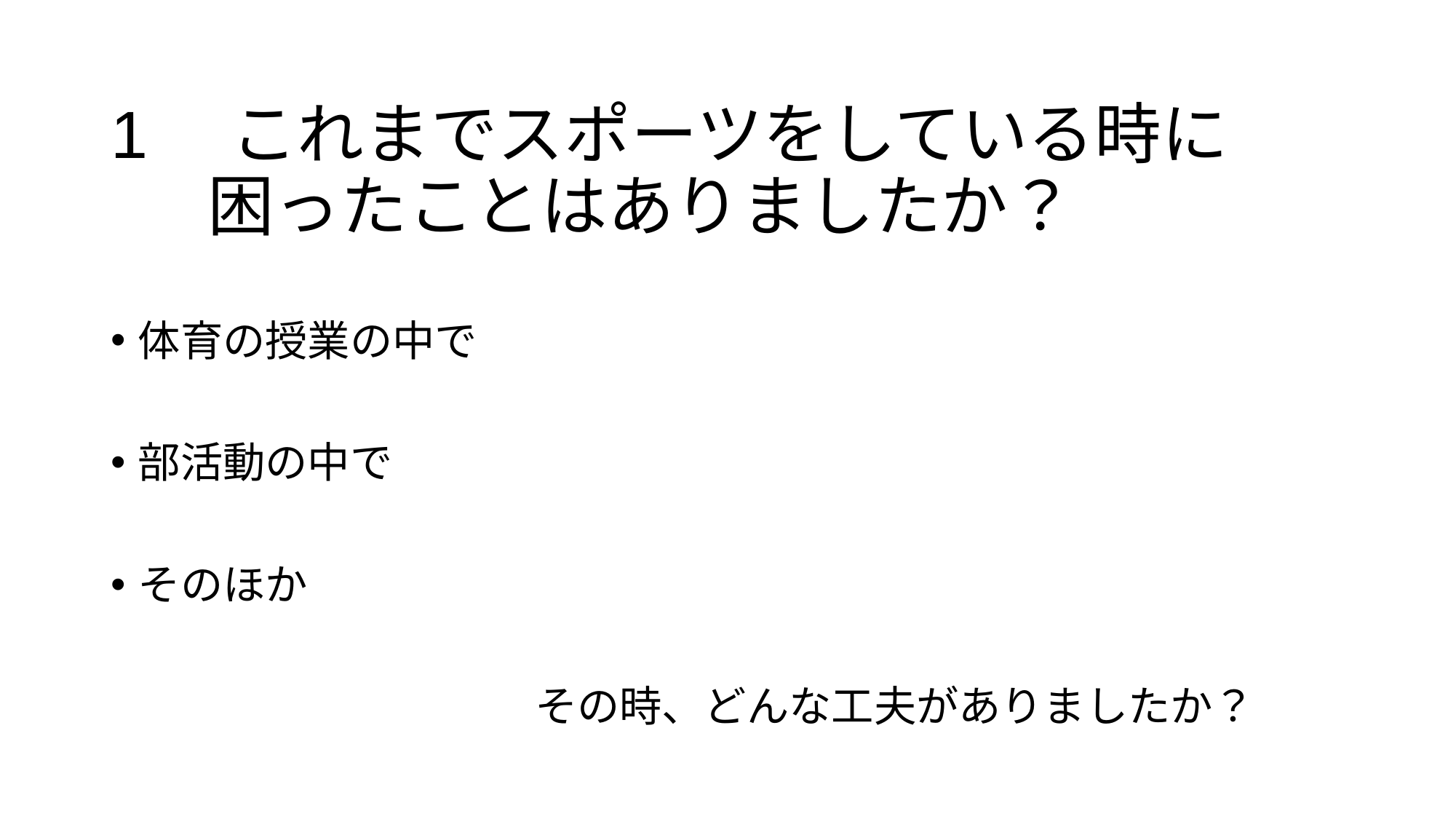

# 1　これまでスポーツをしている時に 　  困ったことはありましたか？
体育の授業の中で

部活動の中で

そのほか

　　　　　　　　　　その時、どんな工夫がありましたか？